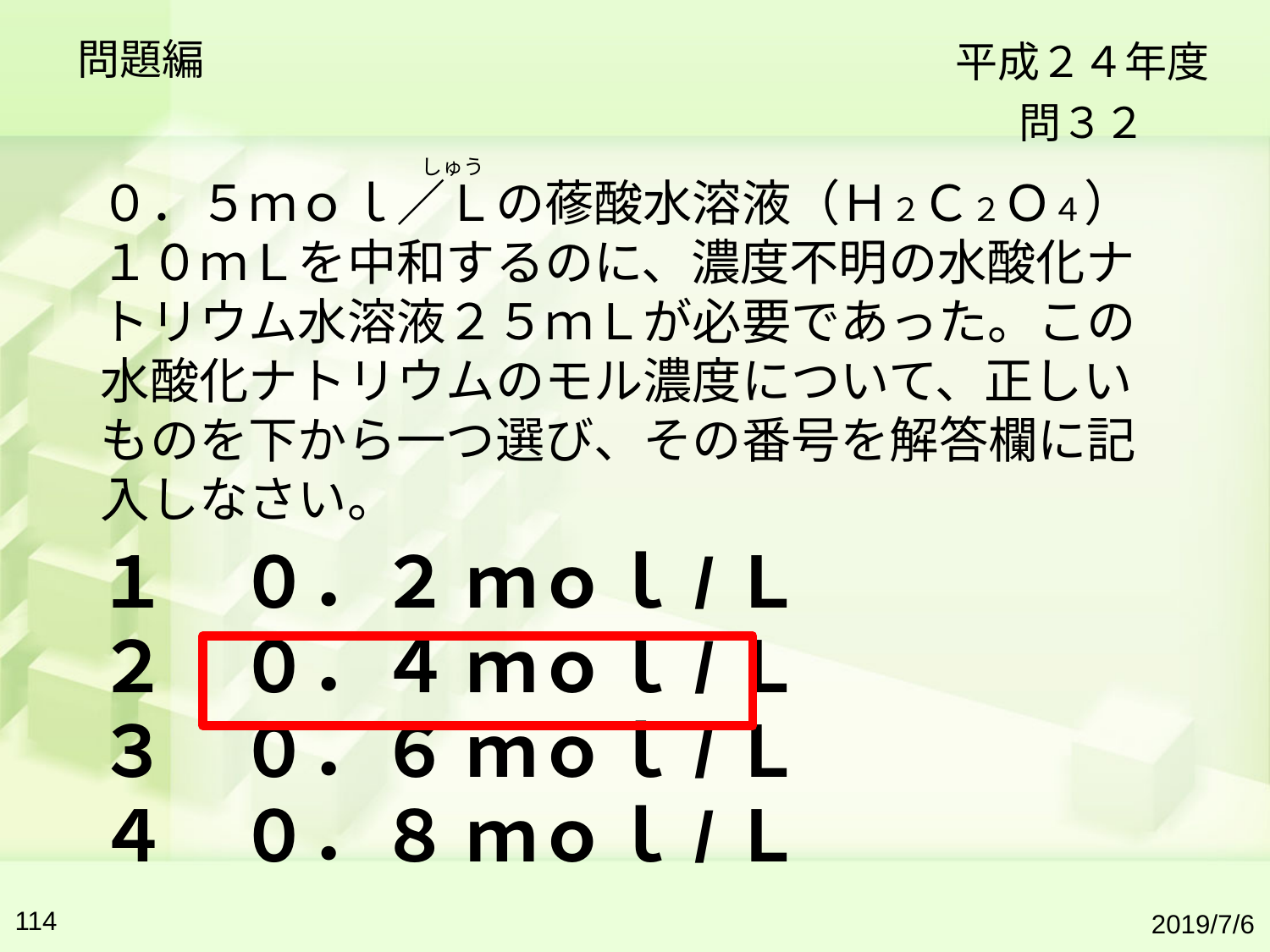

問題編
平成２４年度
問３２
しゅう
０．５ｍｏｌ／Ｌの蓚酸水溶液（Ｈ２Ｃ２Ｏ４）１０ｍＬを中和するのに、濃度不明の水酸化ナトリウム水溶液２５ｍＬが必要であった。この水酸化ナトリウムのモル濃度について、正しいものを下から一つ選び、その番号を解答欄に記入しなさい。
１　０．２ ｍｏｌ/Ｌ
２　０．４ ｍｏｌ/Ｌ
３　０．６ ｍｏｌ/Ｌ
４　０．８ ｍｏｌ/Ｌ

114
2019/7/6